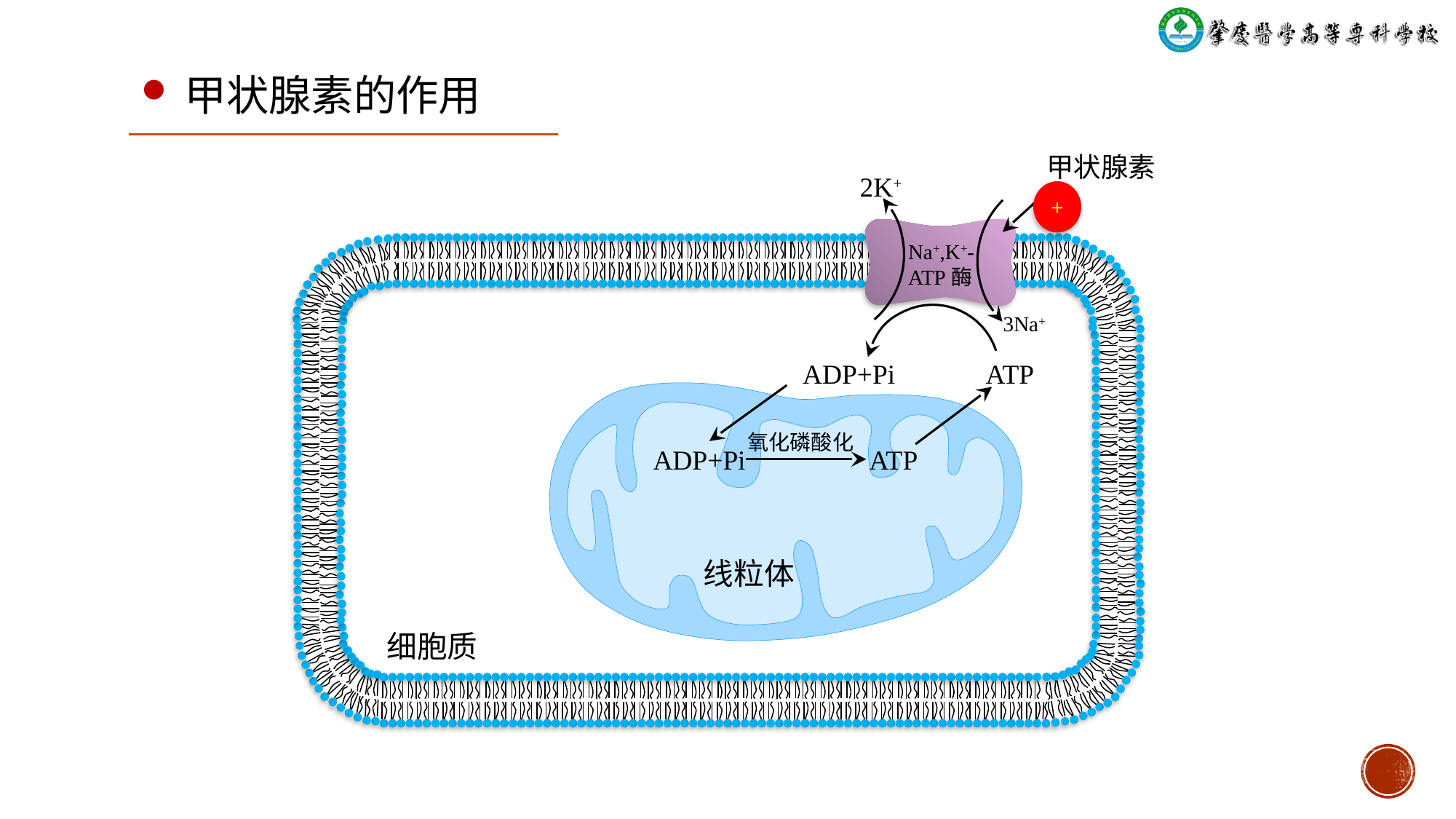

# 甲状腺素的作用
甲状腺素
2K+

+

Na+,K+-
ATP酶

3Na+

ADP+Pi
ATP

氧化磷酸化

ADP+Pi
ATP

线粒体

细胞质